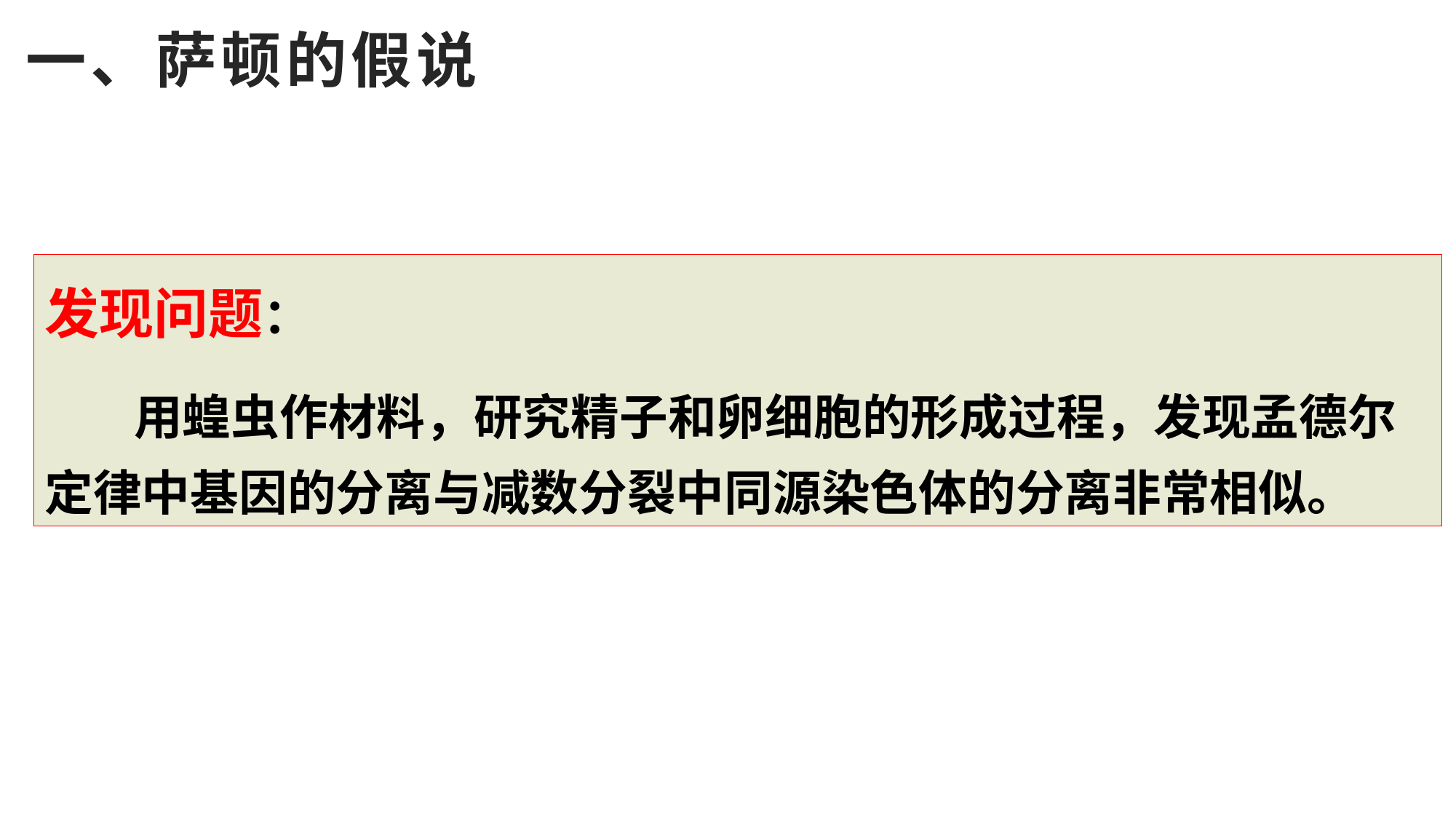

# 一、萨顿的假说
发现问题：
       用蝗虫作材料，研究精子和卵细胞的形成过程，发现孟德尔定律中基因的分离与减数分裂中同源染色体的分离非常相似。